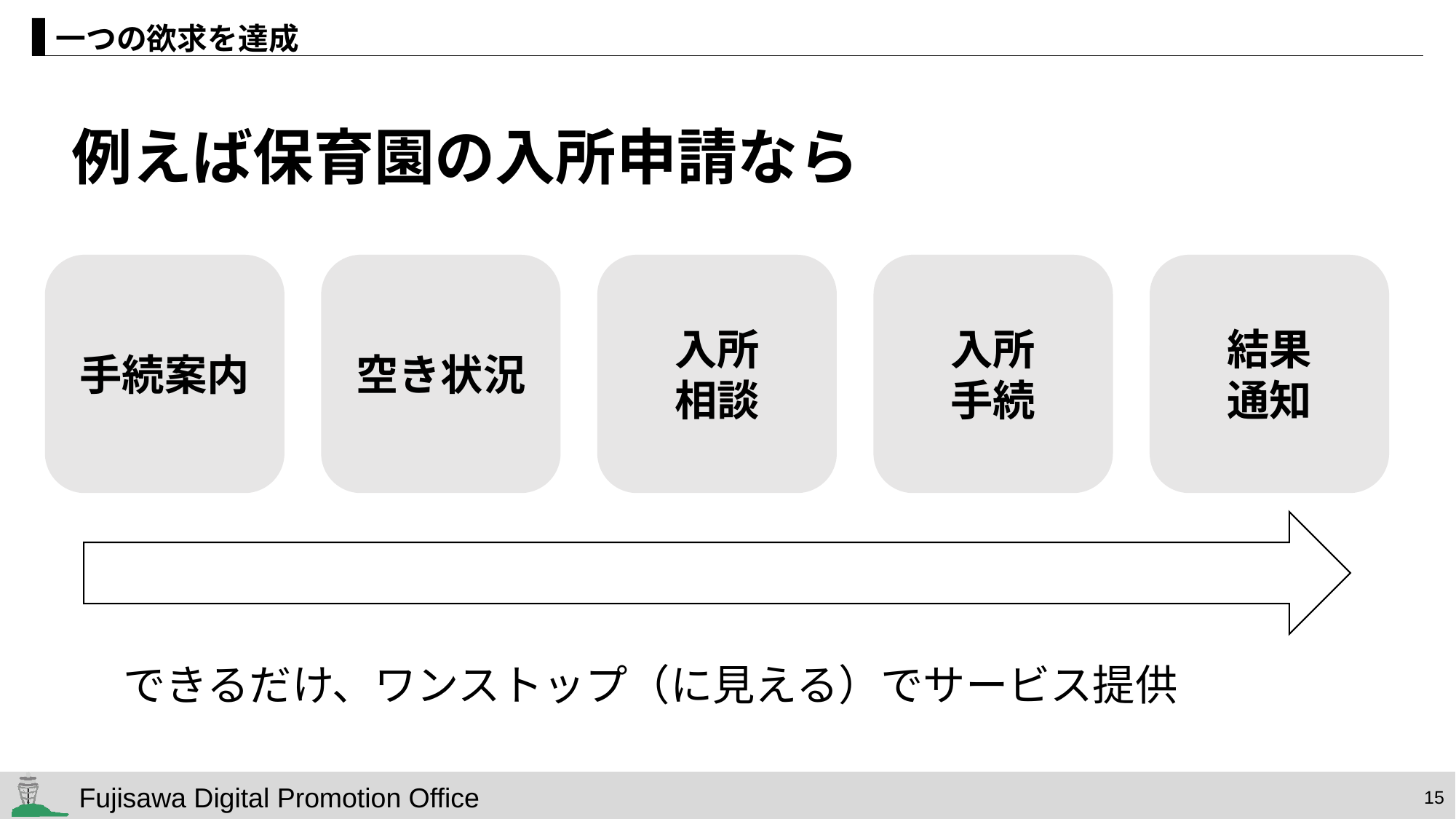

一つの欲求を達成

例えば保育園の入所申請なら
入所
手続
結果
通知
手続案内
空き状況
入所
相談

できるだけ、ワンストップ（に見える）でサービス提供
15